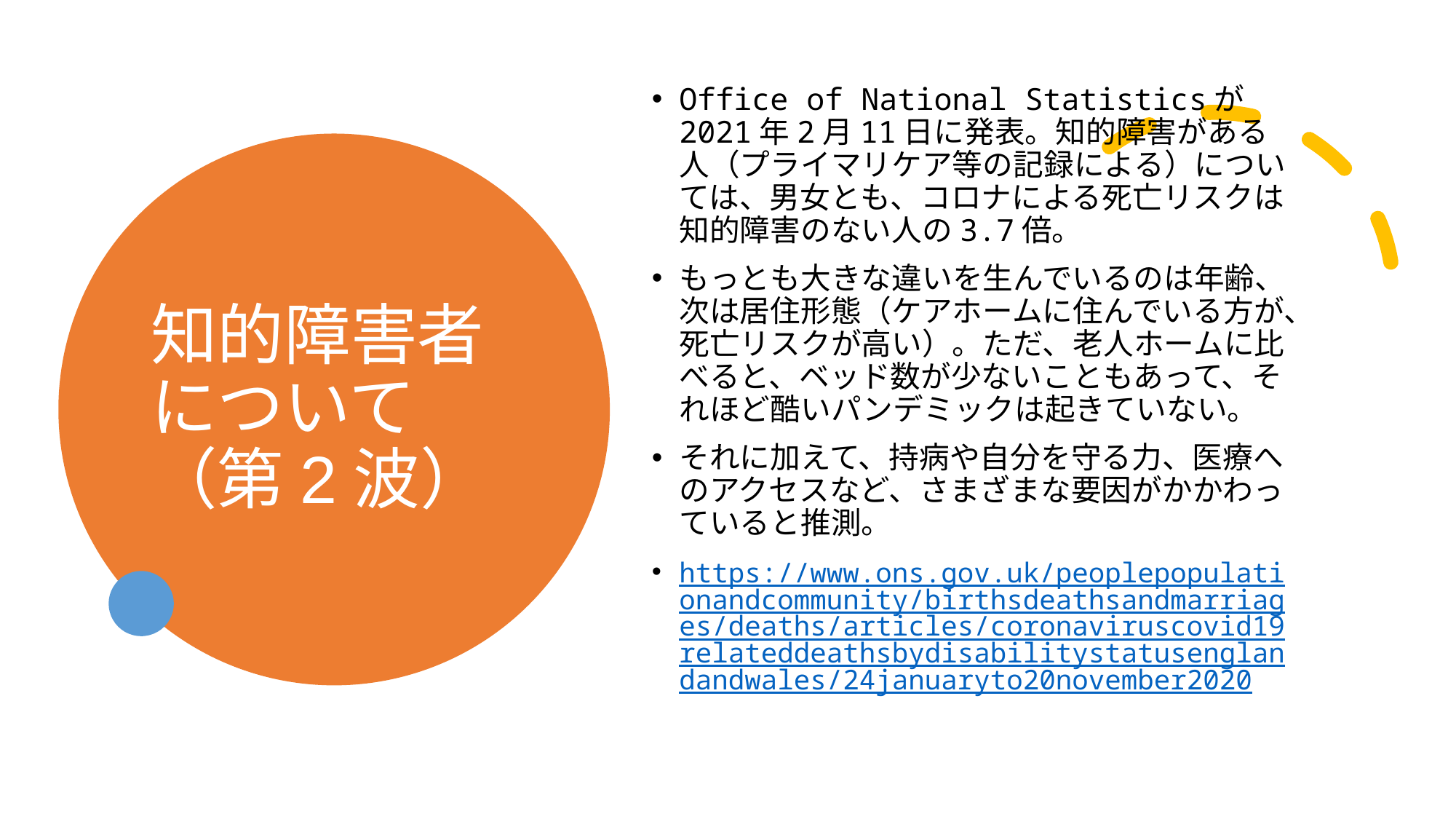

Office of National Statisticsが2021年2月11日に発表。知的障害がある人（プライマリケア等の記録による）については、男女とも、コロナによる死亡リスクは知的障害のない人の3.7倍。
もっとも大きな違いを生んでいるのは年齢、次は居住形態（ケアホームに住んでいる方が、死亡リスクが高い）。ただ、老人ホームに比べると、ベッド数が少ないこともあって、それほど酷いパンデミックは起きていない。
それに加えて、持病や自分を守る力、医療へのアクセスなど、さまざまな要因がかかわっていると推測。
https://www.ons.gov.uk/peoplepopulationandcommunity/birthsdeathsandmarriages/deaths/articles/coronaviruscovid19relateddeathsbydisabilitystatusenglandandwales/24januaryto20november2020

# 知的障害者について （第2波）